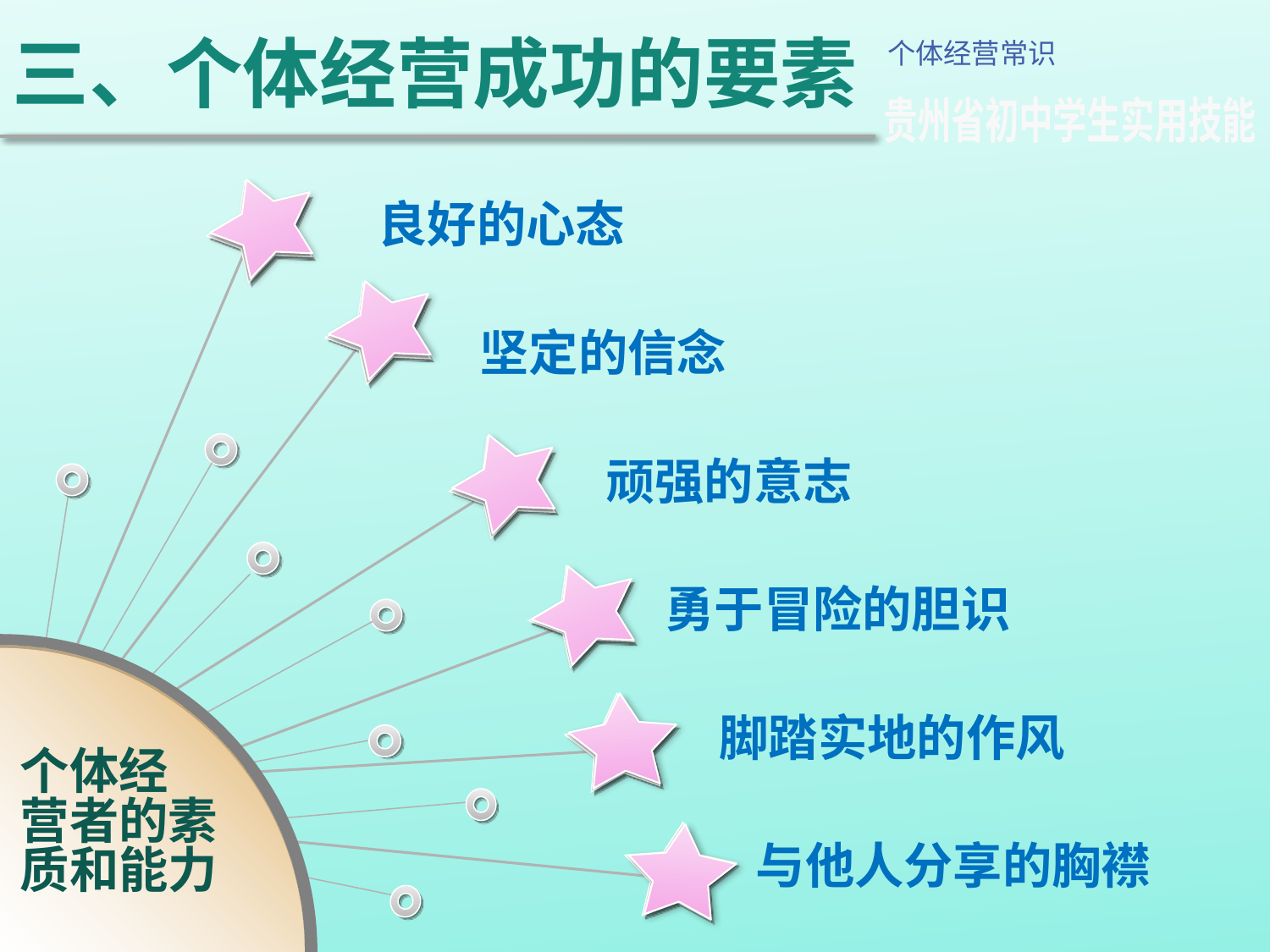

三、个体经营成功的要素
个体经营常识
贵州省初中学生实用技能

良好的心态

坚定的信念

顽强的意志

勇于冒险的胆识

脚踏实地的作风

个体经
营者的素
质和能力

与他人分享的胸襟